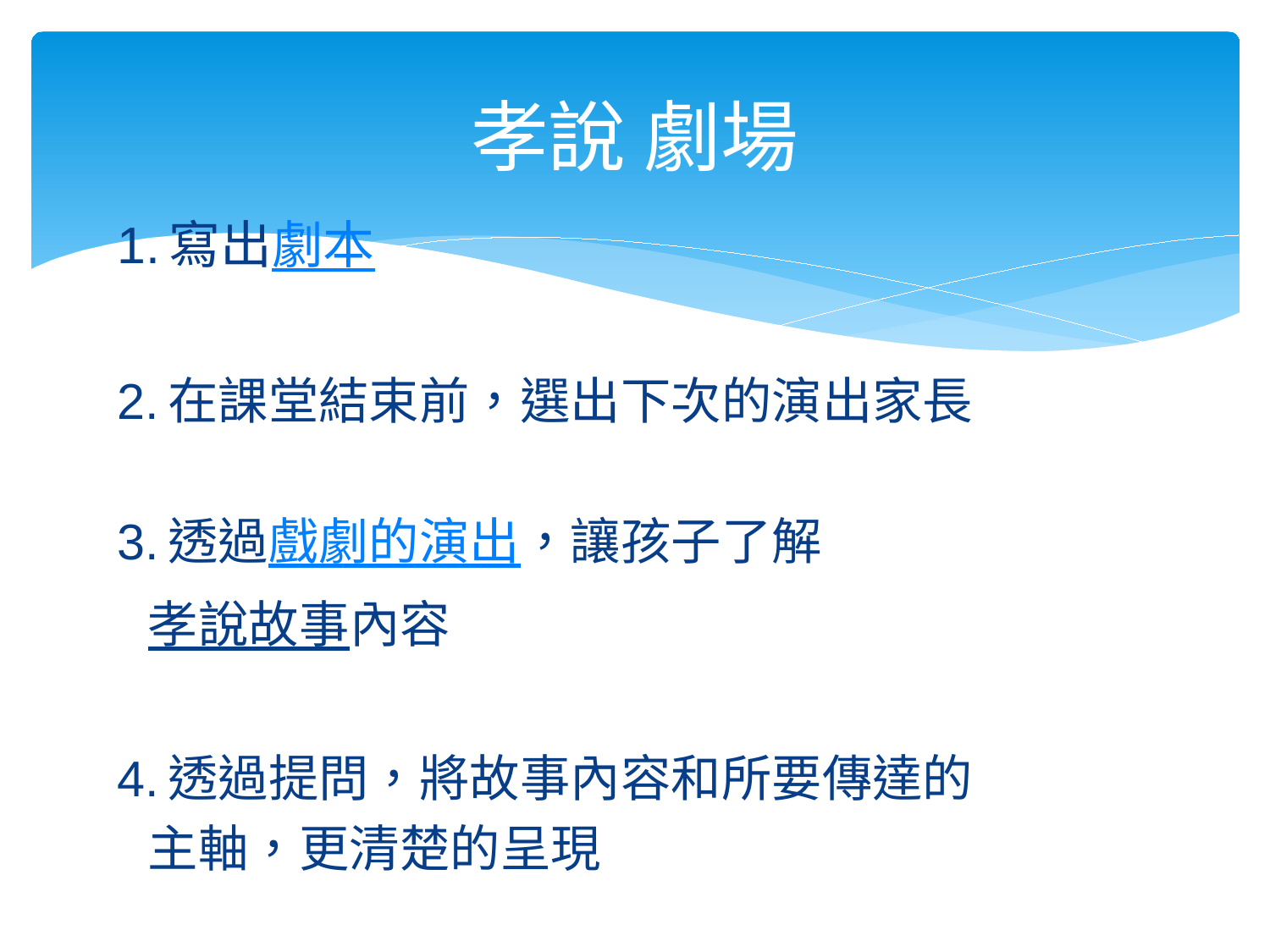

# 孝說 劇場
1.寫出劇本

2.在課堂結束前，選出下次的演出家長

3.透過戲劇的演出，讓孩子了解
  孝說故事內容

4.透過提問，將故事內容和所要傳達的
  主軸，更清楚的呈現